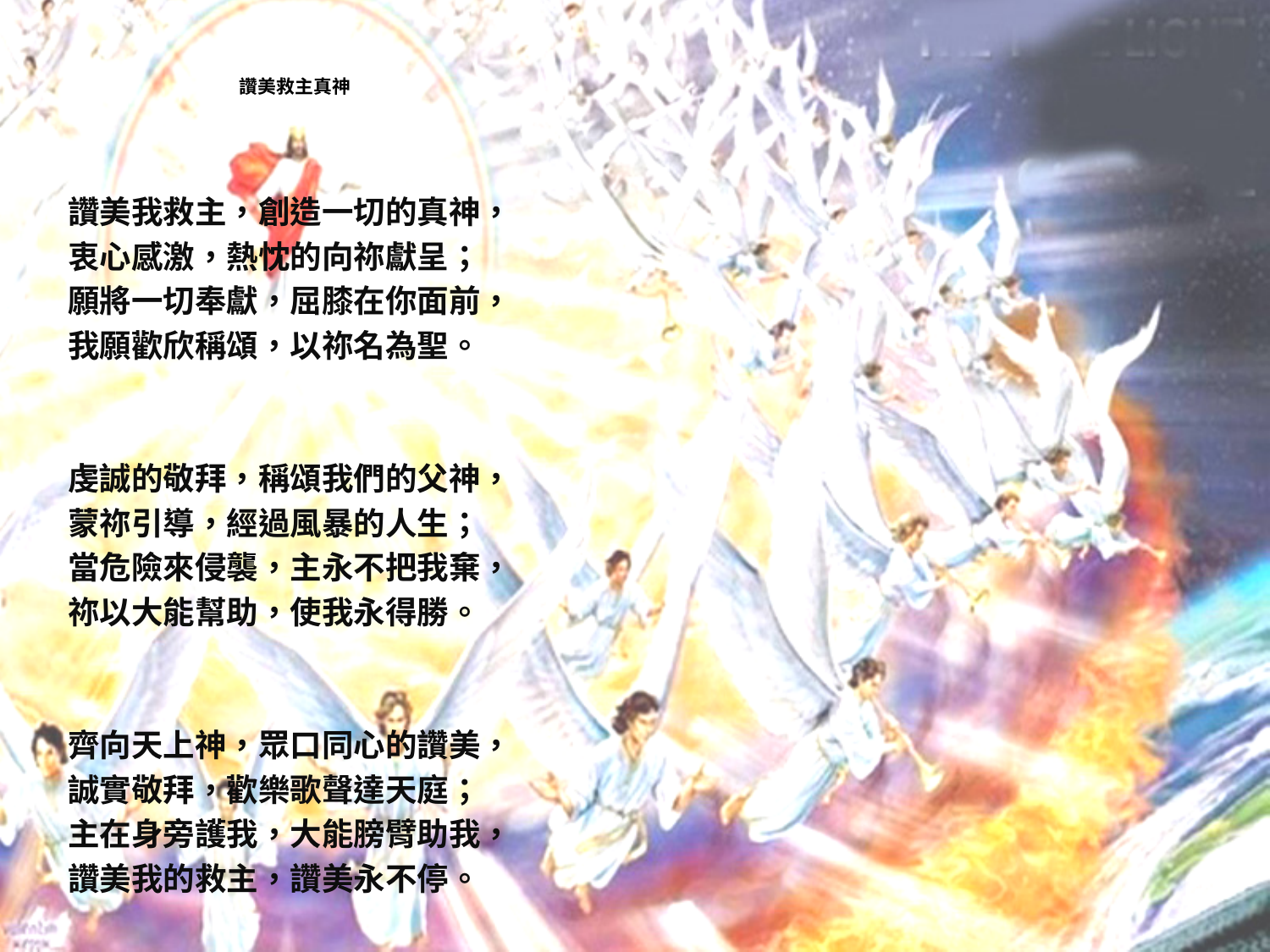

# 讚美救主真神
讚美我救主，創造一切的真神，
衷心感激，熱忱的向祢獻呈；
願將一切奉獻，屈膝在你面前，
我願歡欣稱頌，以祢名為聖。

虔誠的敬拜，稱頌我們的父神，
蒙祢引導，經過風暴的人生；
當危險來侵襲，主永不把我棄，
祢以大能幫助，使我永得勝。

齊向天上神，眾口同心的讚美，
誠實敬拜，歡樂歌聲達天庭；
主在身旁護我，大能膀臂助我，
讚美我的救主，讚美永不停。